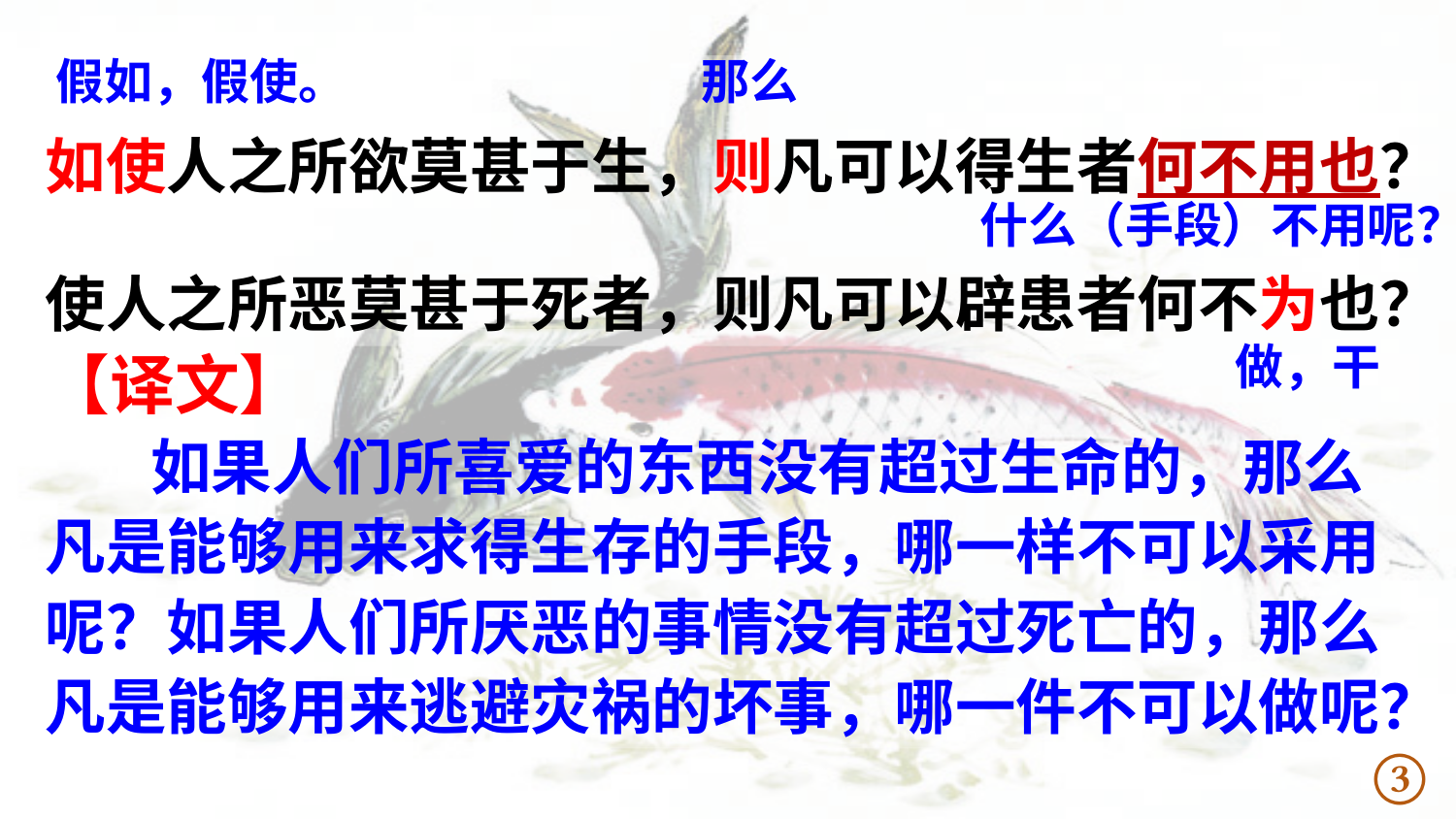

假如，假使。
那么
如使人之所欲莫甚于生，则凡可以得生者何不用也？使人之所恶莫甚于死者，则凡可以辟患者何不为也？
什么（手段）不用呢？
【译文】
       如果人们所喜爱的东西没有超过生命的，那么凡是能够用来求得生存的手段，哪一样不可以采用呢？如果人们所厌恶的事情没有超过死亡的，那么凡是能够用来逃避灾祸的坏事，哪一件不可以做呢？
做，干
③